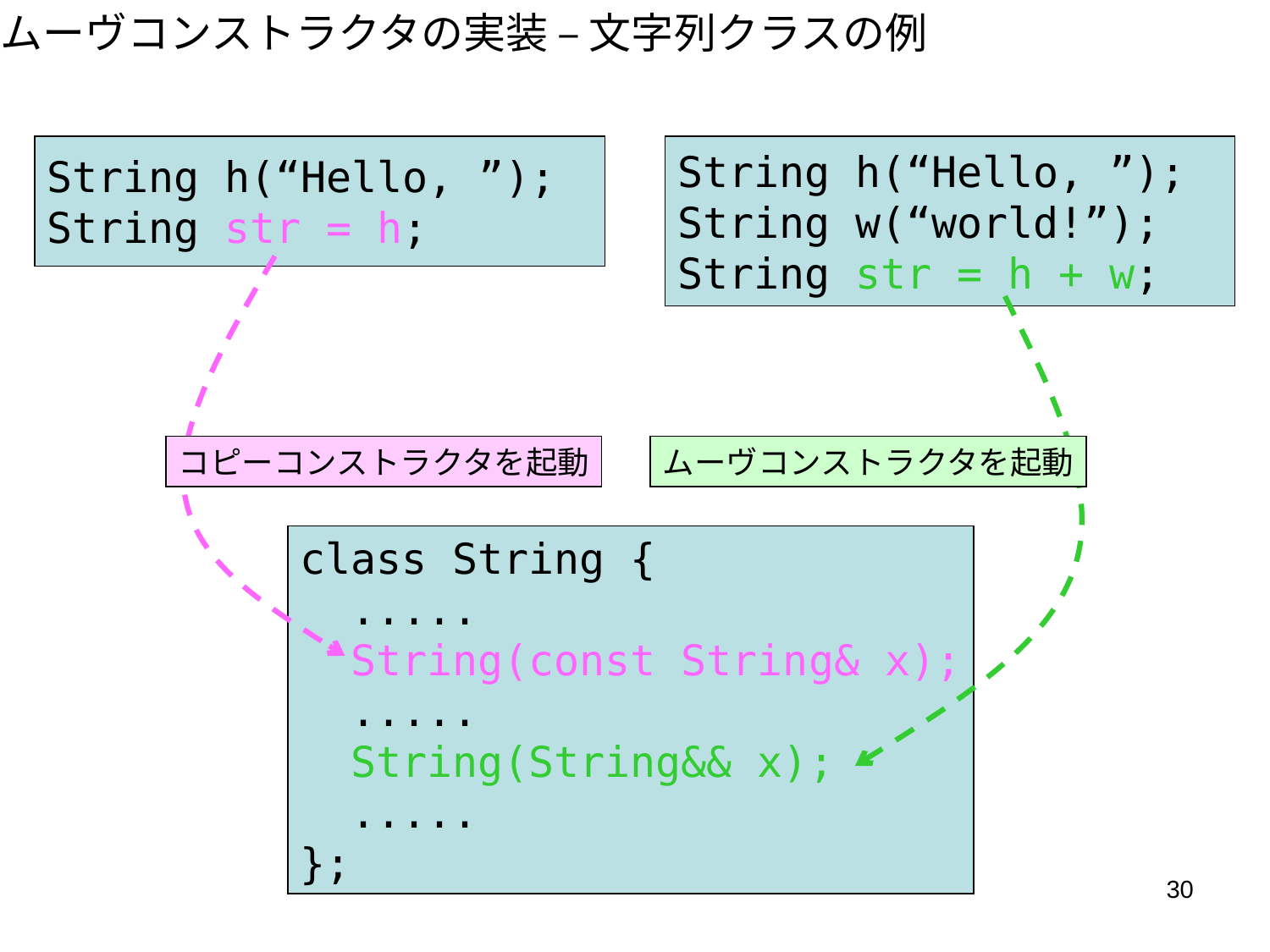

ムーヴコンストラクタの実装 – 文字列クラスの例
String h(“Hello, ”);
String str = h;
String h(“Hello, ”);
String w(“world!”);
String str = h + w;

コピーコンストラクタを起動
ムーヴコンストラクタを起動
class String {
  .....
  String(const String& x);
  .....
  String(String&& x);
  .....
};
30